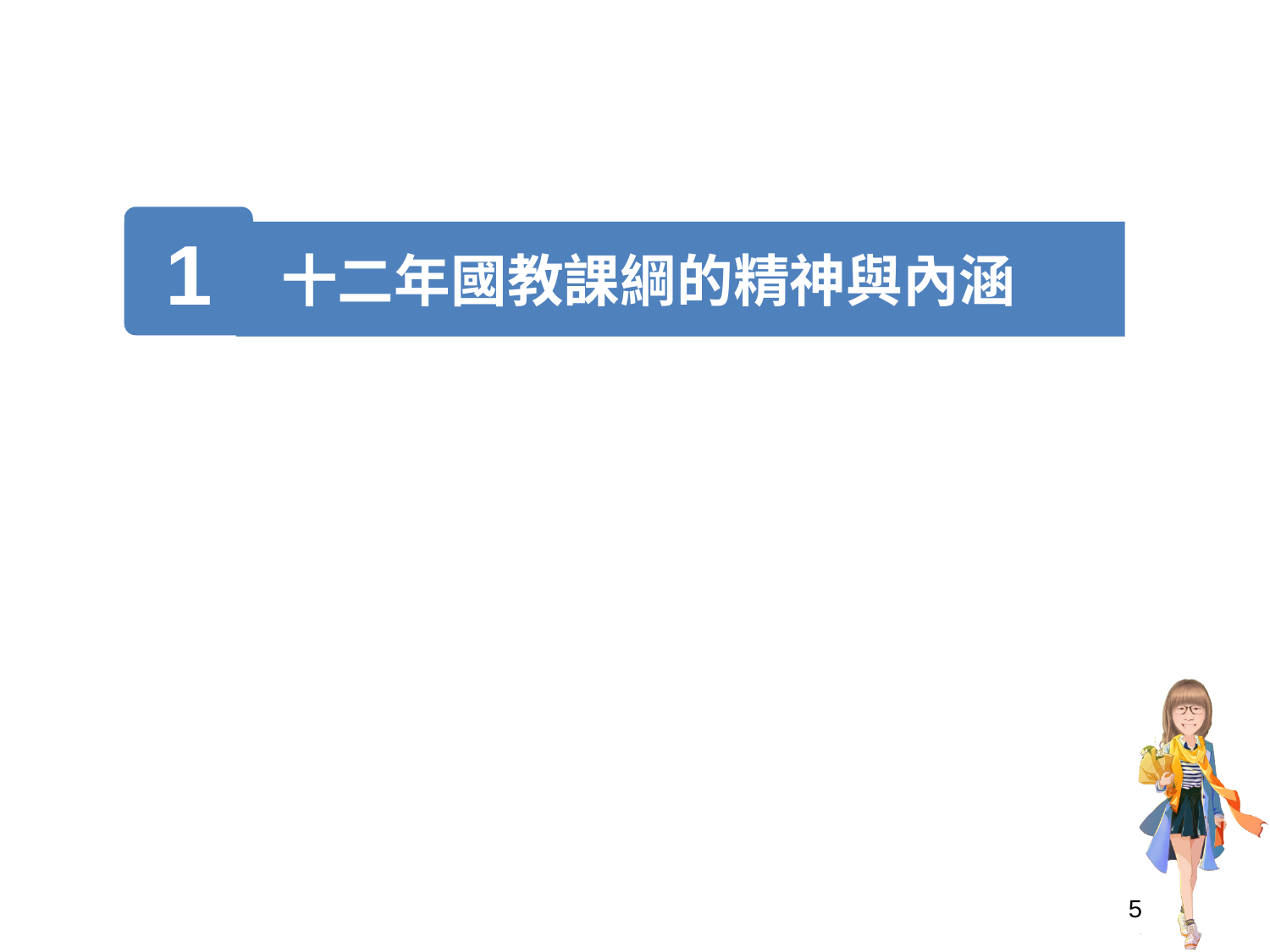

1
十二年國教課綱的精神與內涵
2
從總綱到領綱-核心素養的轉化
3
素養導向教學設計示例

5